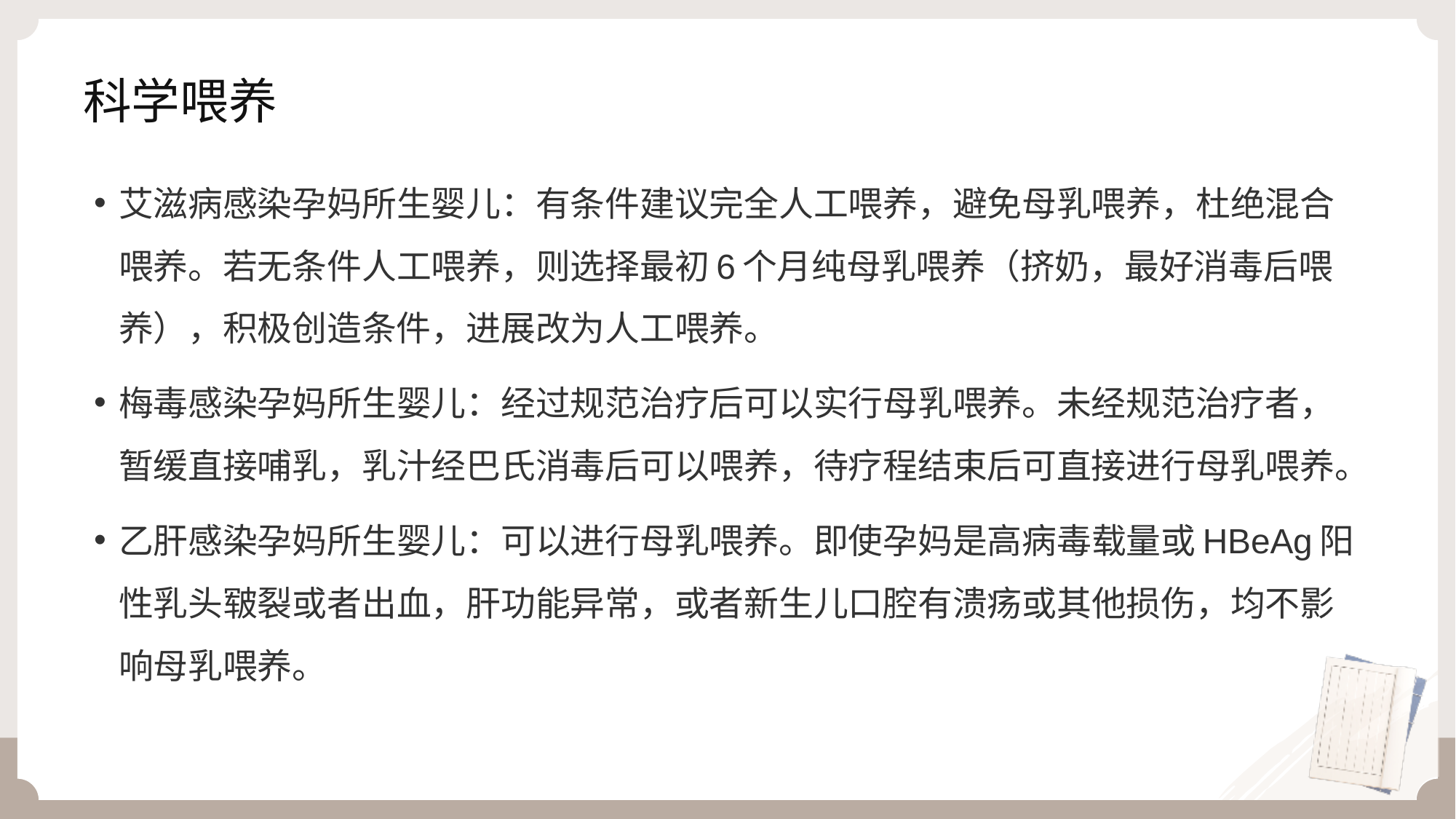

# 科学喂养
艾滋病感染孕妈所生婴儿：有条件建议完全人工喂养，避免母乳喂养，杜绝混合喂养。若无条件人工喂养，则选择最初6个月纯母乳喂养（挤奶，最好消毒后喂养），积极创造条件，进展改为人工喂养。
梅毒感染孕妈所生婴儿：经过规范治疗后可以实行母乳喂养。未经规范治疗者，暂缓直接哺乳，乳汁经巴氏消毒后可以喂养，待疗程结束后可直接进行母乳喂养。
乙肝感染孕妈所生婴儿：可以进行母乳喂养。即使孕妈是高病毒载量或HBeAg阳性乳头皲裂或者出血，肝功能异常，或者新生儿口腔有溃疡或其他损伤，均不影响母乳喂养。